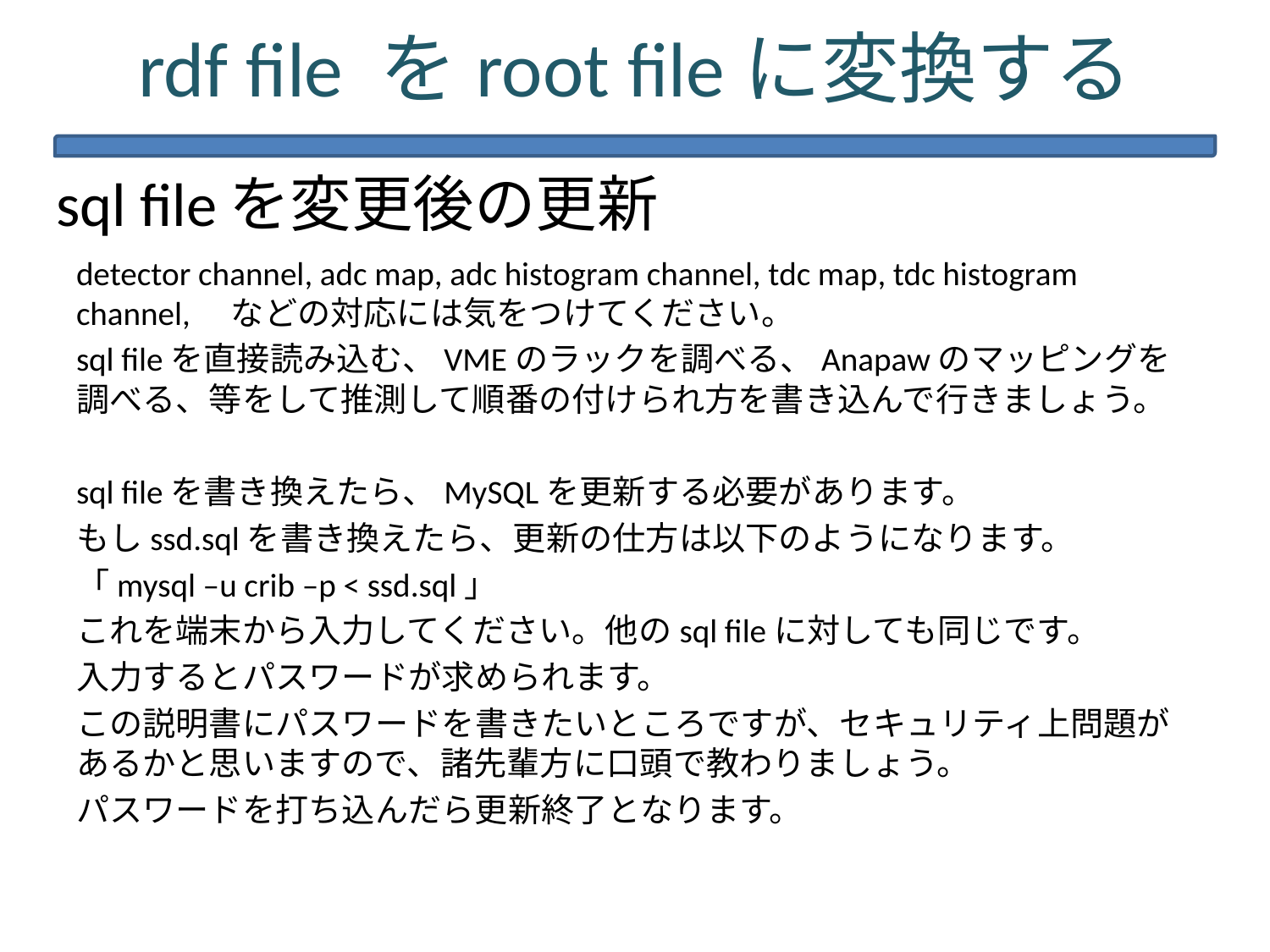

# rdf file をroot fileに変換する

sql fileを変更後の更新
detector channel, adc map, adc histogram channel, tdc map, tdc histogram channel,　などの対応には気をつけてください。
sql fileを直接読み込む、VMEのラックを調べる、Anapawのマッピングを調べる、等をして推測して順番の付けられ方を書き込んで行きましょう。

sql fileを書き換えたら、MySQLを更新する必要があります。
もしssd.sqlを書き換えたら、更新の仕方は以下のようになります。
「mysql –u crib –p < ssd.sql」
これを端末から入力してください。他のsql fileに対しても同じです。
入力するとパスワードが求められます。
この説明書にパスワードを書きたいところですが、セキュリティ上問題があるかと思いますので、諸先輩方に口頭で教わりましょう。
パスワードを打ち込んだら更新終了となります。